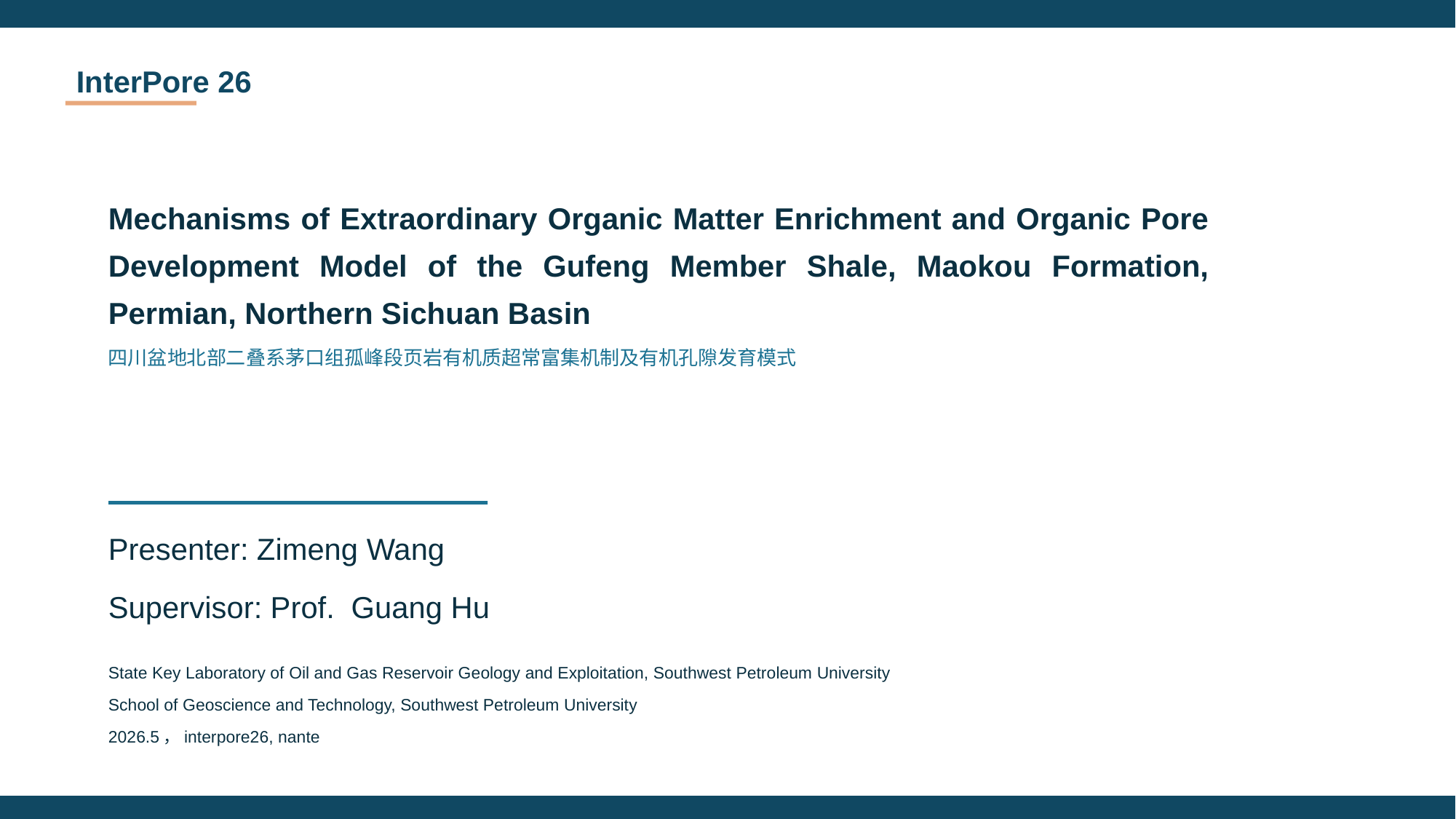

InterPore 26

Mechanisms of Extraordinary Organic Matter Enrichment and Organic Pore Development Model of the Gufeng Member Shale, Maokou Formation, Permian, Northern Sichuan Basin
四川盆地北部二叠系茅口组孤峰段页岩有机质超常富集机制及有机孔隙发育模式
Presenter: Zimeng Wang
Supervisor: Prof.  Guang Hu

State Key Laboratory of Oil and Gas Reservoir Geology and Exploitation, Southwest Petroleum University
School of Geoscience and Technology, Southwest Petroleum University
2026.5，interpore26, nante